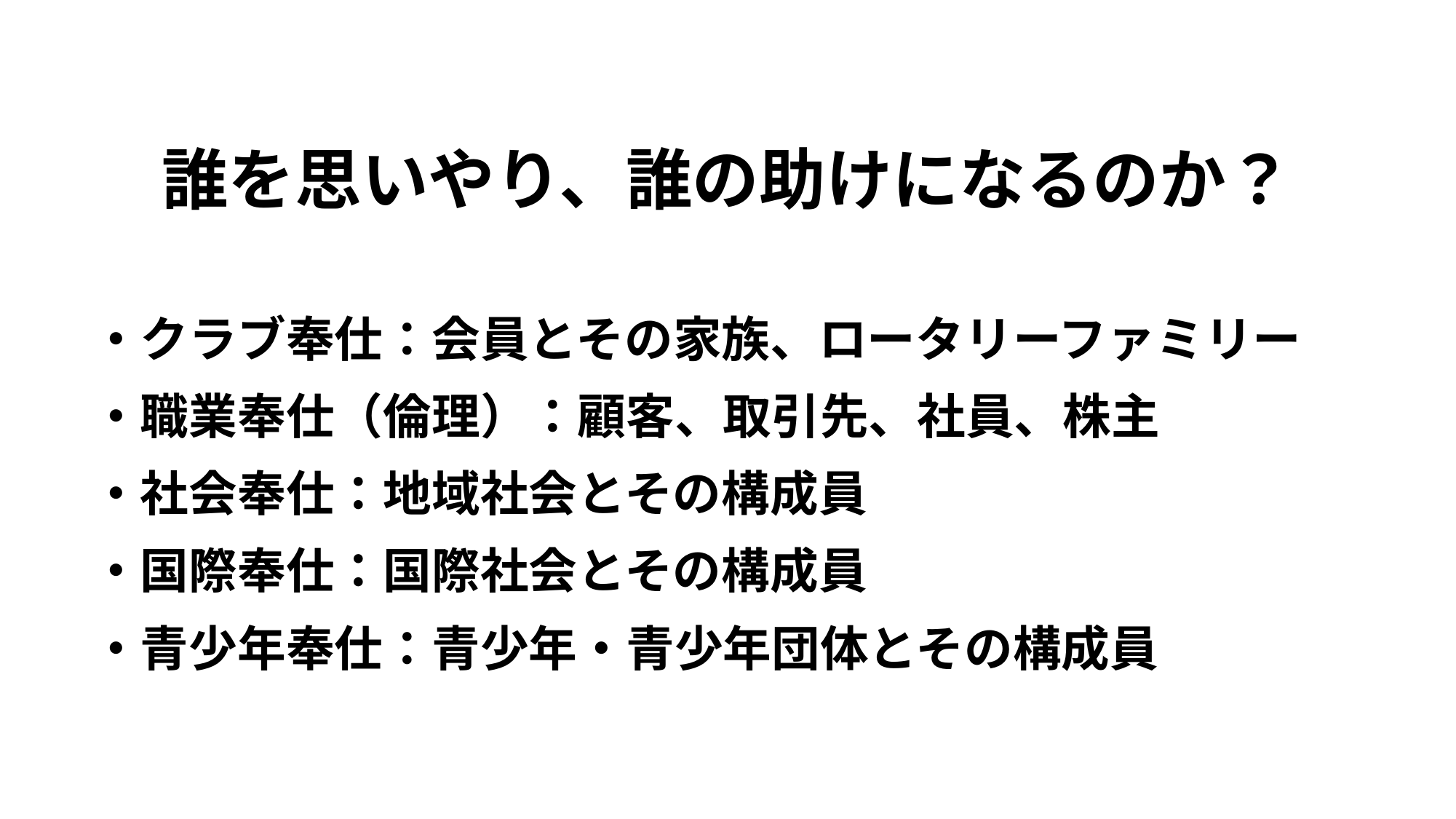

誰を思いやり、誰の助けになるのか？

・クラブ奉仕：会員とその家族、ロータリーファミリー

・職業奉仕（倫理）：顧客、取引先、社員、株主

・社会奉仕：地域社会とその構成員

・国際奉仕：国際社会とその構成員

・青少年奉仕：青少年・青少年団体とその構成員